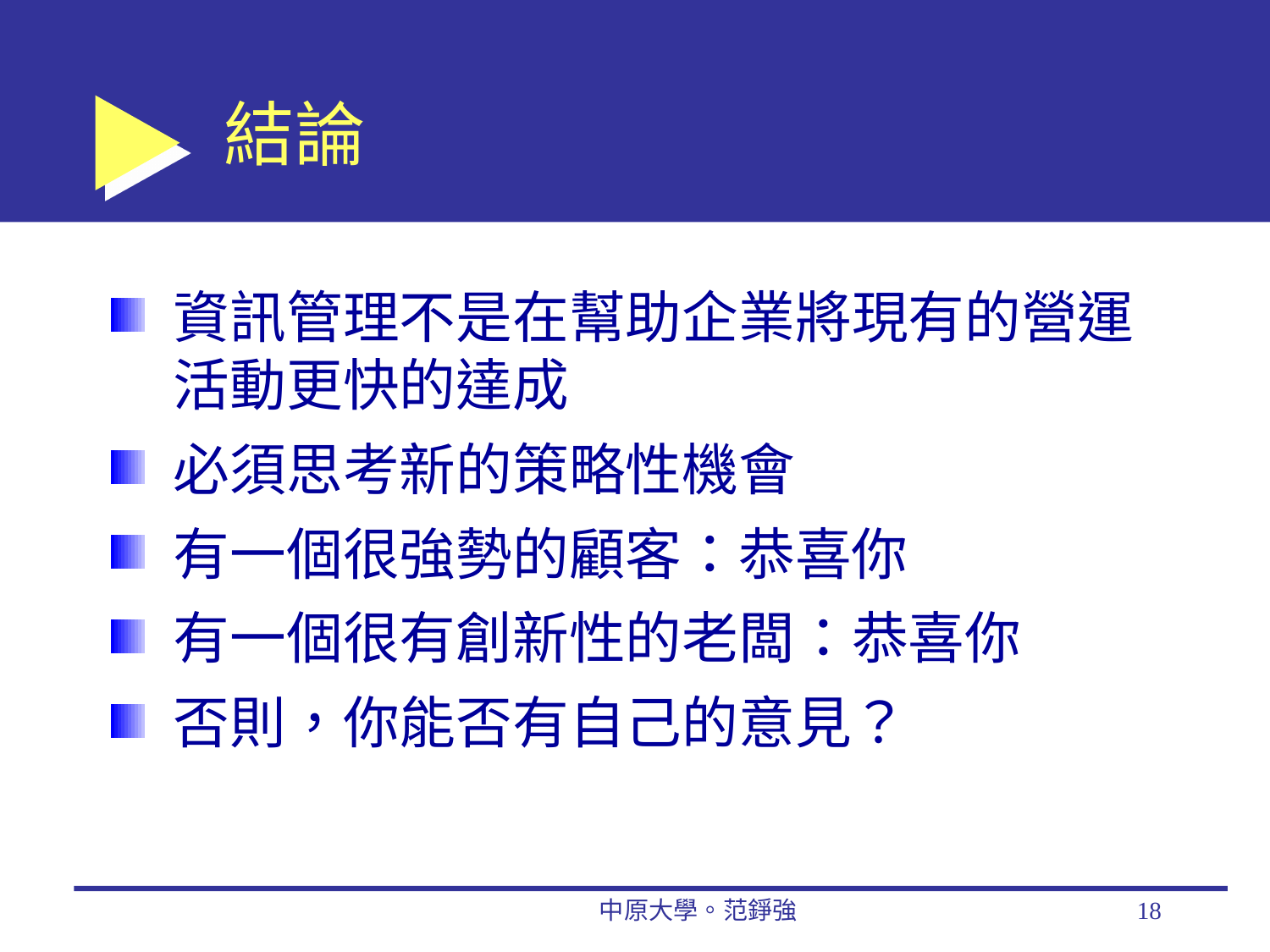

# 結論
資訊管理不是在幫助企業將現有的營運活動更快的達成
必須思考新的策略性機會
有一個很強勢的顧客：恭喜你
有一個很有創新性的老闆：恭喜你
否則，你能否有自己的意見？
中原大學。范錚強
18